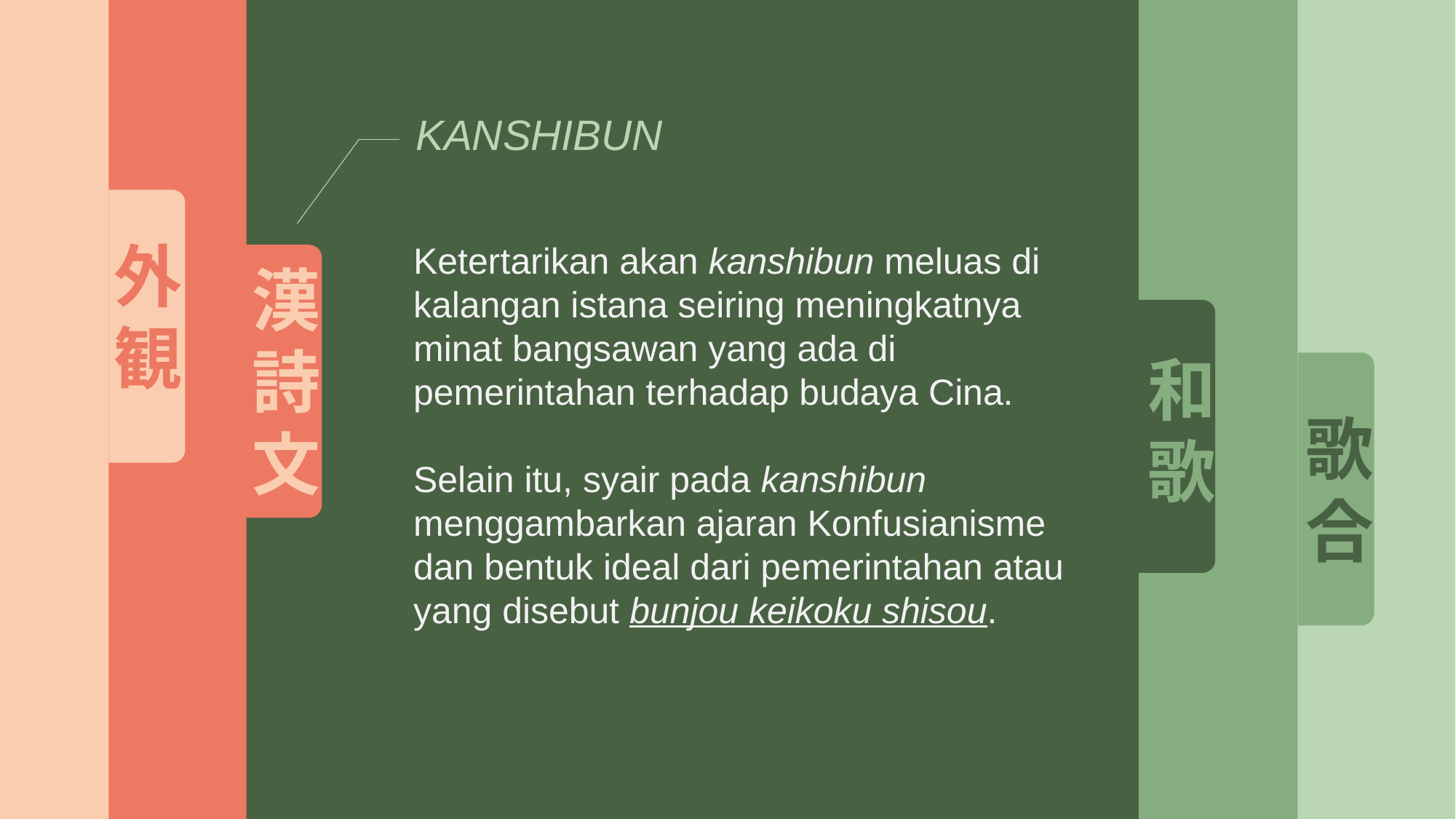

外観

漢詩文

和歌

歌合

KANSHIBUN
Ketertarikan akan kanshibun meluas di kalangan istana seiring meningkatnya minat bangsawan yang ada di pemerintahan terhadap budaya Cina.

Selain itu, syair pada kanshibun menggambarkan ajaran Konfusianisme dan bentuk ideal dari pemerintahan atau yang disebut bunjou keikoku shisou.